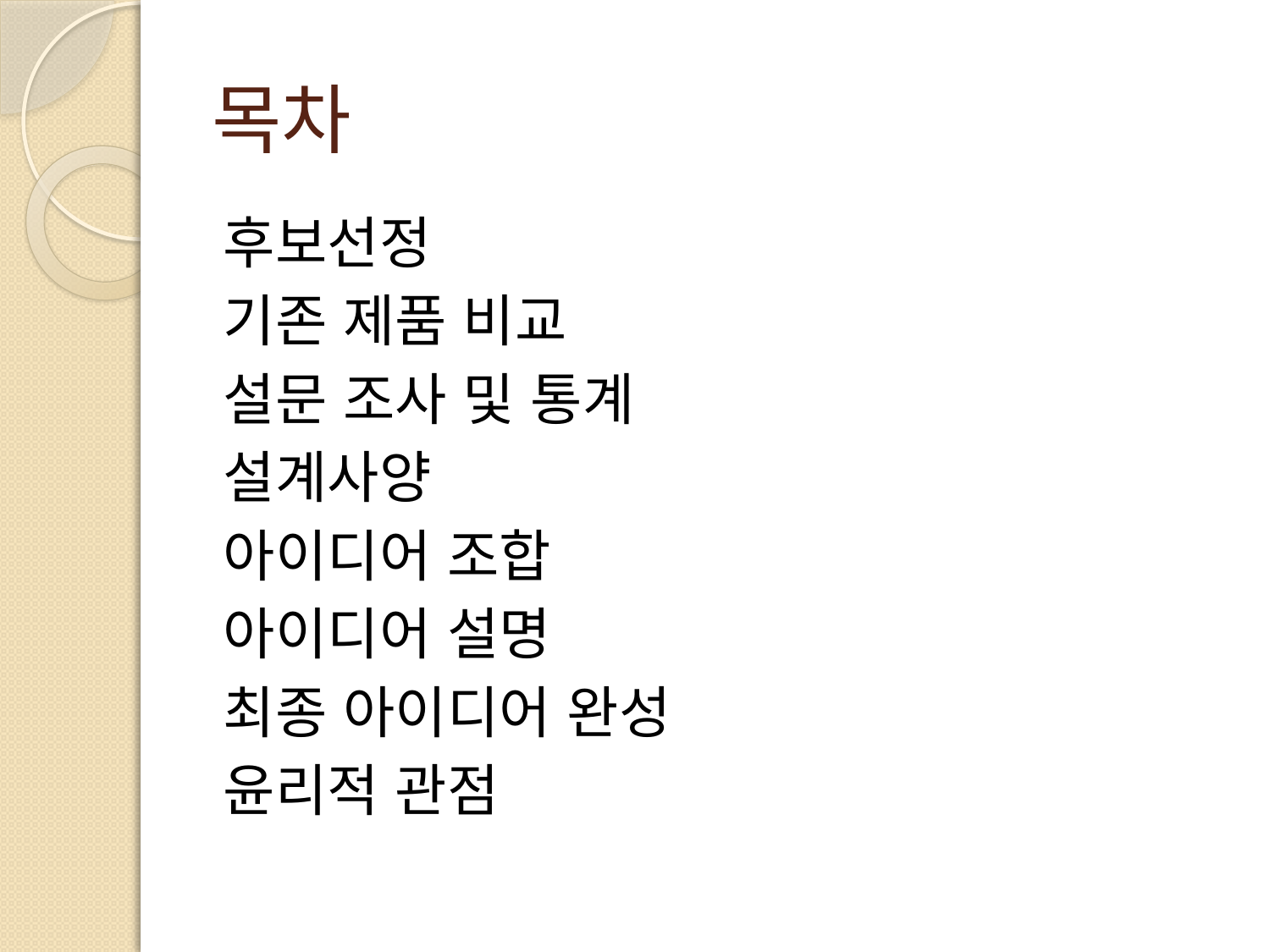

# 목차
후보선정
기존 제품 비교
설문 조사 및 통계
설계사양
아이디어 조합
아이디어 설명
최종 아이디어 완성
윤리적 관점